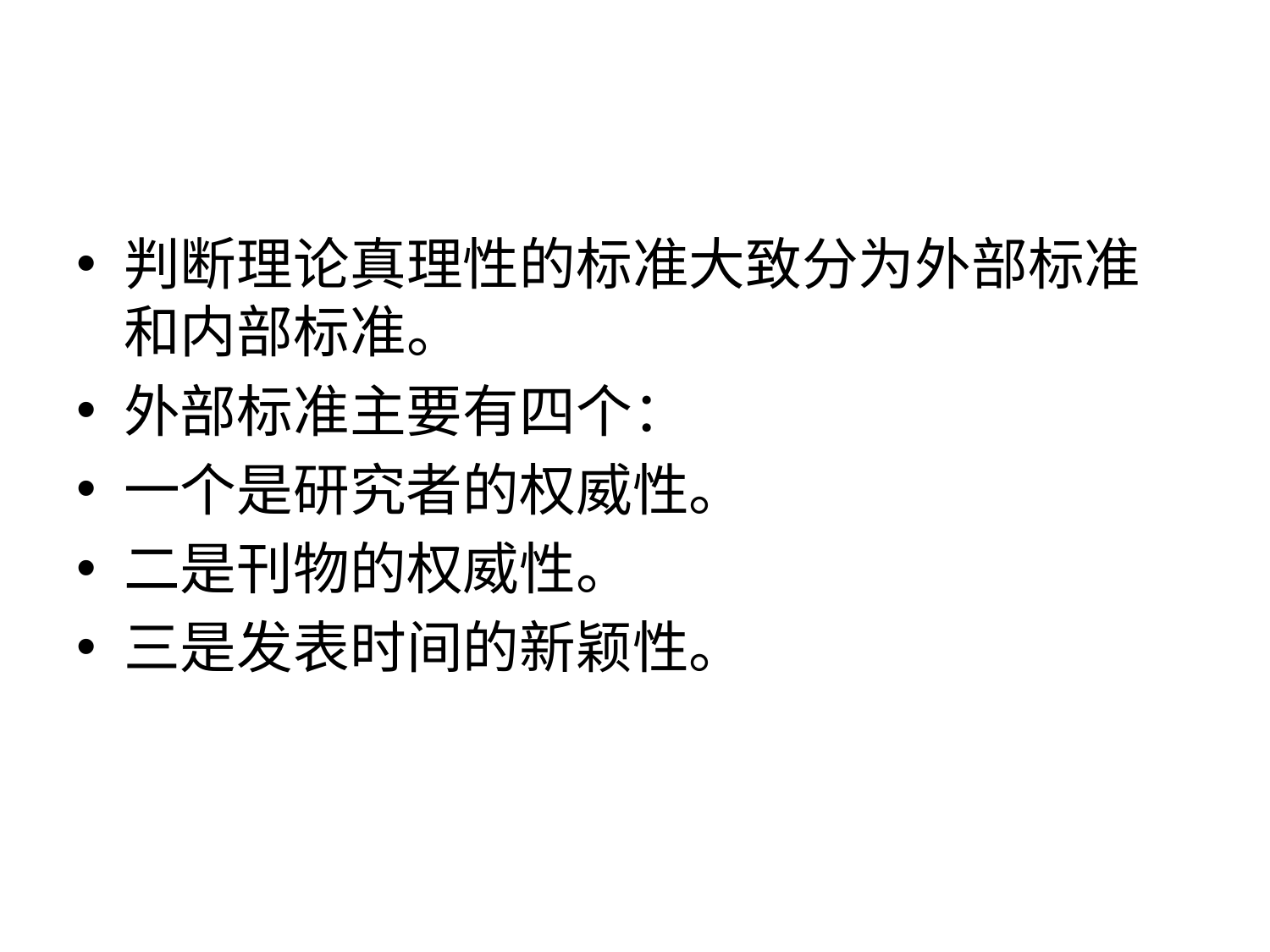

#
判断理论真理性的标准大致分为外部标准和内部标准。
外部标准主要有四个：
一个是研究者的权威性。
二是刊物的权威性。
三是发表时间的新颖性。